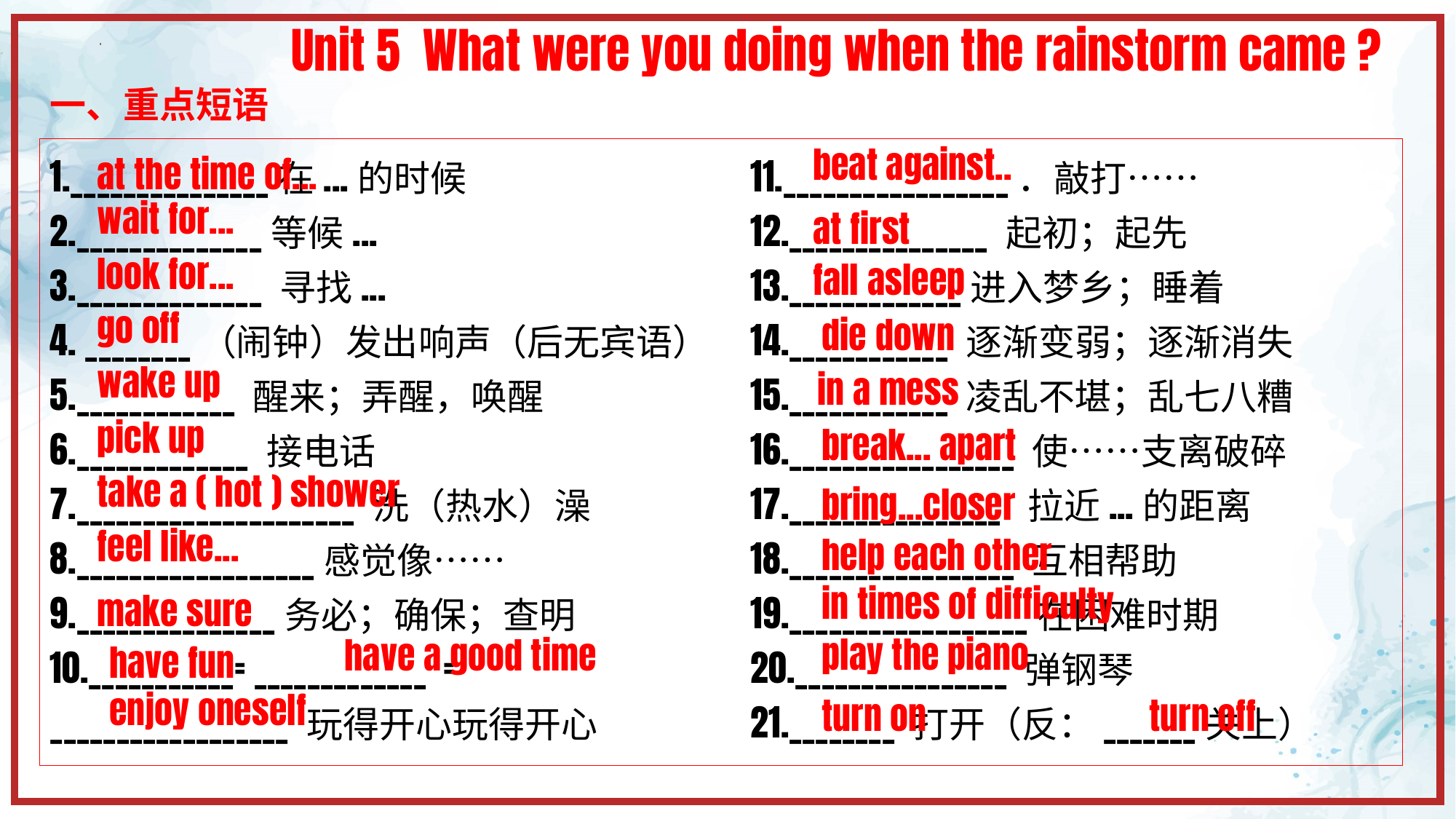

Unit 5  What were you doing when the rainstorm came ?

一、重点短语
1._______________在...的时候
2.______________等候...
3.______________ 寻找...
4. ________（闹钟）发出响声（后无宾语）
5.____________ 醒来；弄醒，唤醒
6._____________ 接电话
7._____________________ 洗（热水）澡
8.__________________感觉像……
9._______________务必；确保；查明
10.___________= _____________  =
__________________ 玩得开心玩得开心
11._________________．敲打……
12._______________ 起初；起先
13._____________进入梦乡；睡着
14.____________ 逐渐变弱；逐渐消失
15.____________ 凌乱不堪；乱七八糟
16._________________ 使……支离破碎
17.________________  拉近...的距离
18._________________ 互相帮助
19.__________________在困难时期
20.________________ 弹钢琴
21.________ 打开（反：_______关上）

beat against..
at the time of...
wait for...
at first
look for...
fall asleep
go off
die down
wake up
in a mess
pick up
break... apart
take a ( hot ) shower
bring...closer
feel like...
help each other
in times of difficulty
make sure
play the piano
have a good time
have fun
enjoy oneself
turn on
 turn off